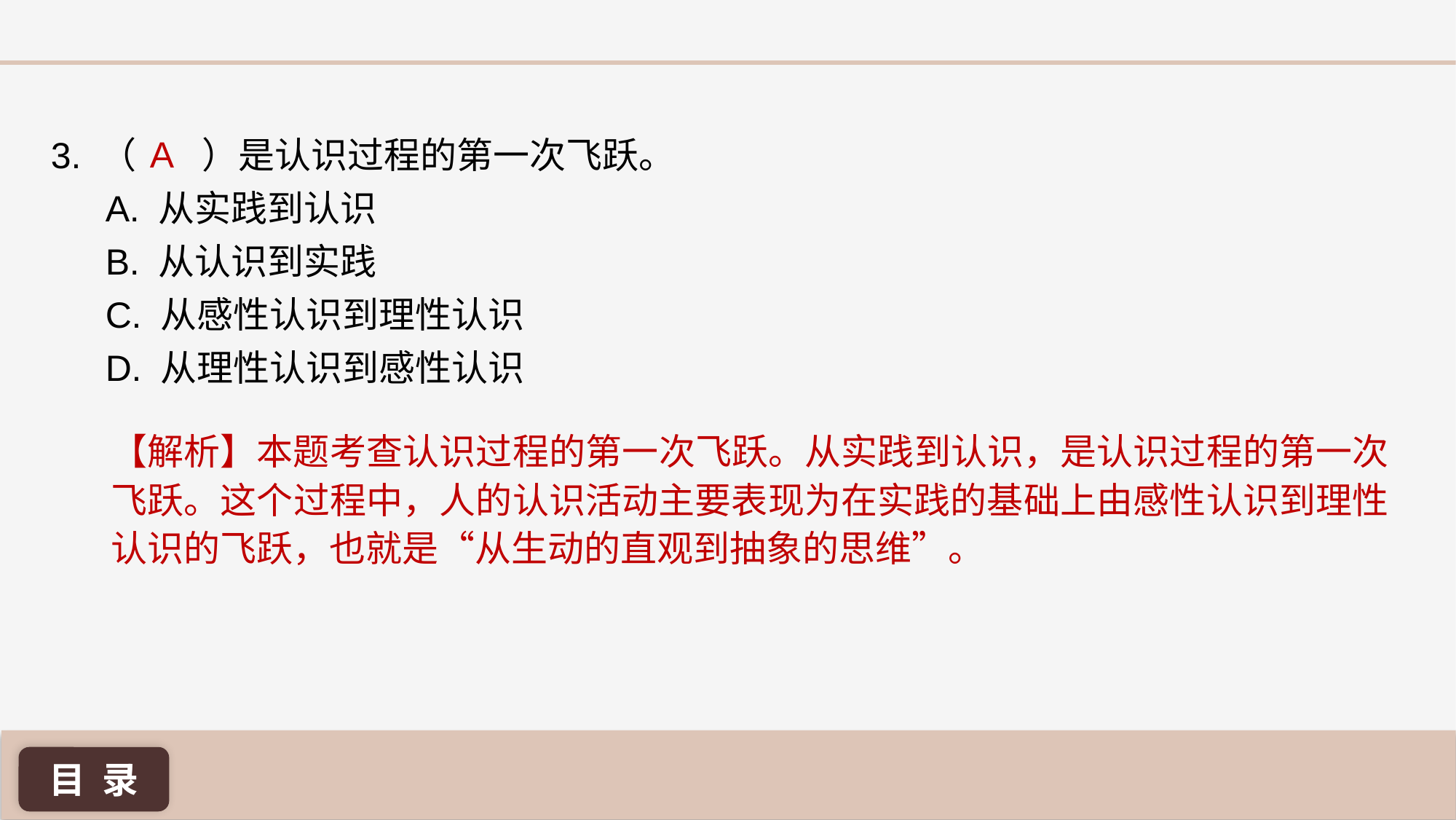

A
3. （        ）是认识过程的第一次飞跃。
A. 从实践到认识
B. 从认识到实践
C. 从感性认识到理性认识
D. 从理性认识到感性认识
【解析】本题考查认识过程的第一次飞跃。从实践到认识，是认识过程的第一次飞跃。这个过程中，人的认识活动主要表现为在实践的基础上由感性认识到理性认识的飞跃，也就是“从生动的直观到抽象的思维”。